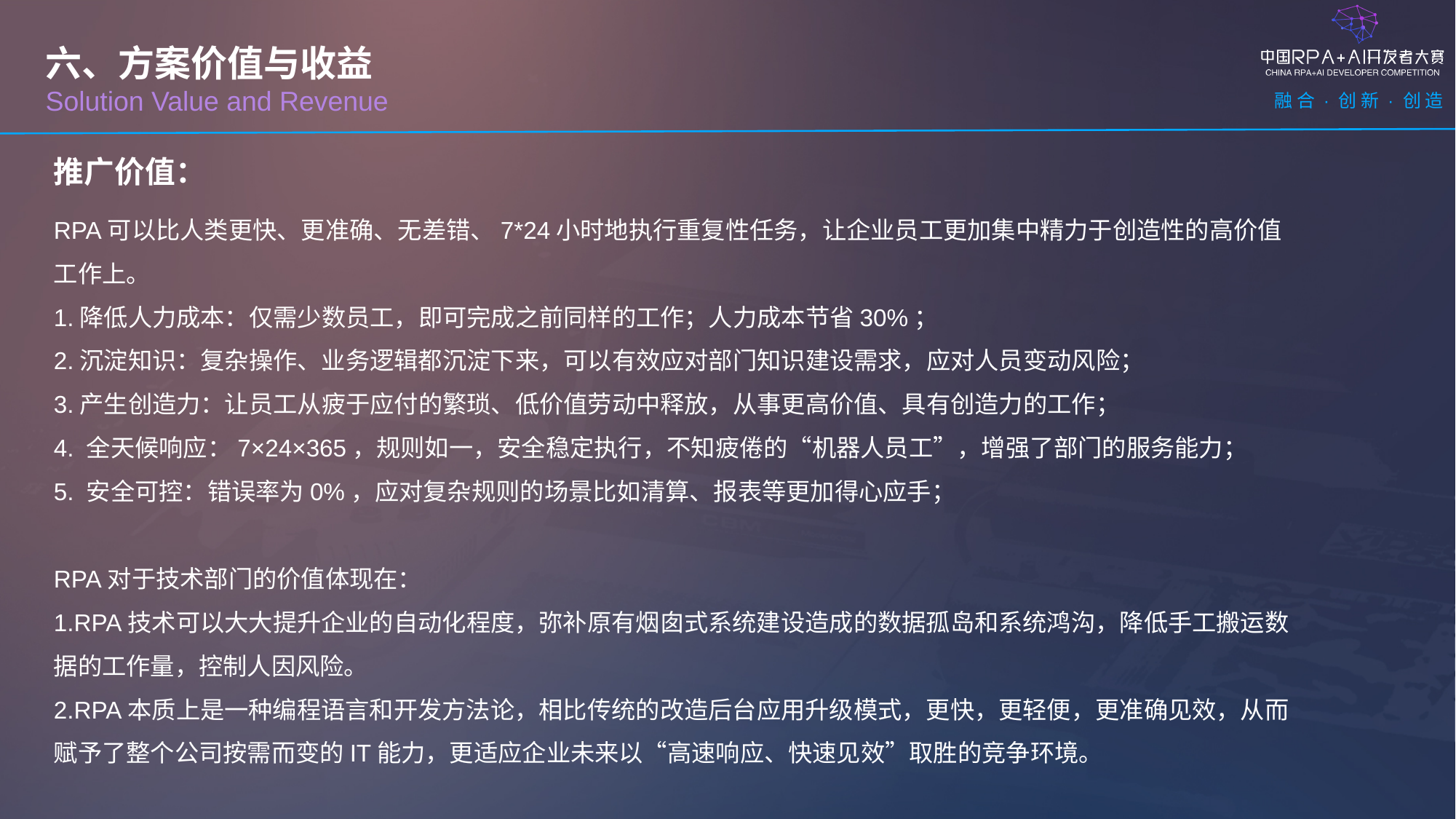

六、方案价值与收益
Solution Value and Revenue
推广价值：
RPA可以比人类更快、更准确、无差错、7*24小时地执行重复性任务，让企业员工更加集中精力于创造性的高价值工作上。
1.降低人力成本：仅需少数员工，即可完成之前同样的工作；人力成本节省30%；
2.沉淀知识：复杂操作、业务逻辑都沉淀下来，可以有效应对部门知识建设需求，应对人员变动风险；
3.产生创造力：让员工从疲于应付的繁琐、低价值劳动中释放，从事更高价值、具有创造力的工作；
4. 全天候响应：7×24×365，规则如一，安全稳定执行，不知疲倦的“机器人员工”，增强了部门的服务能力；
5. 安全可控：错误率为0%，应对复杂规则的场景比如清算、报表等更加得心应手；

RPA对于技术部门的价值体现在：
1.RPA技术可以大大提升企业的自动化程度，弥补原有烟囱式系统建设造成的数据孤岛和系统鸿沟，降低手工搬运数据的工作量，控制人因风险。
2.RPA本质上是一种编程语言和开发方法论，相比传统的改造后台应用升级模式，更快，更轻便，更准确见效，从而赋予了整个公司按需而变的IT能力，更适应企业未来以“高速响应、快速见效”取胜的竞争环境。